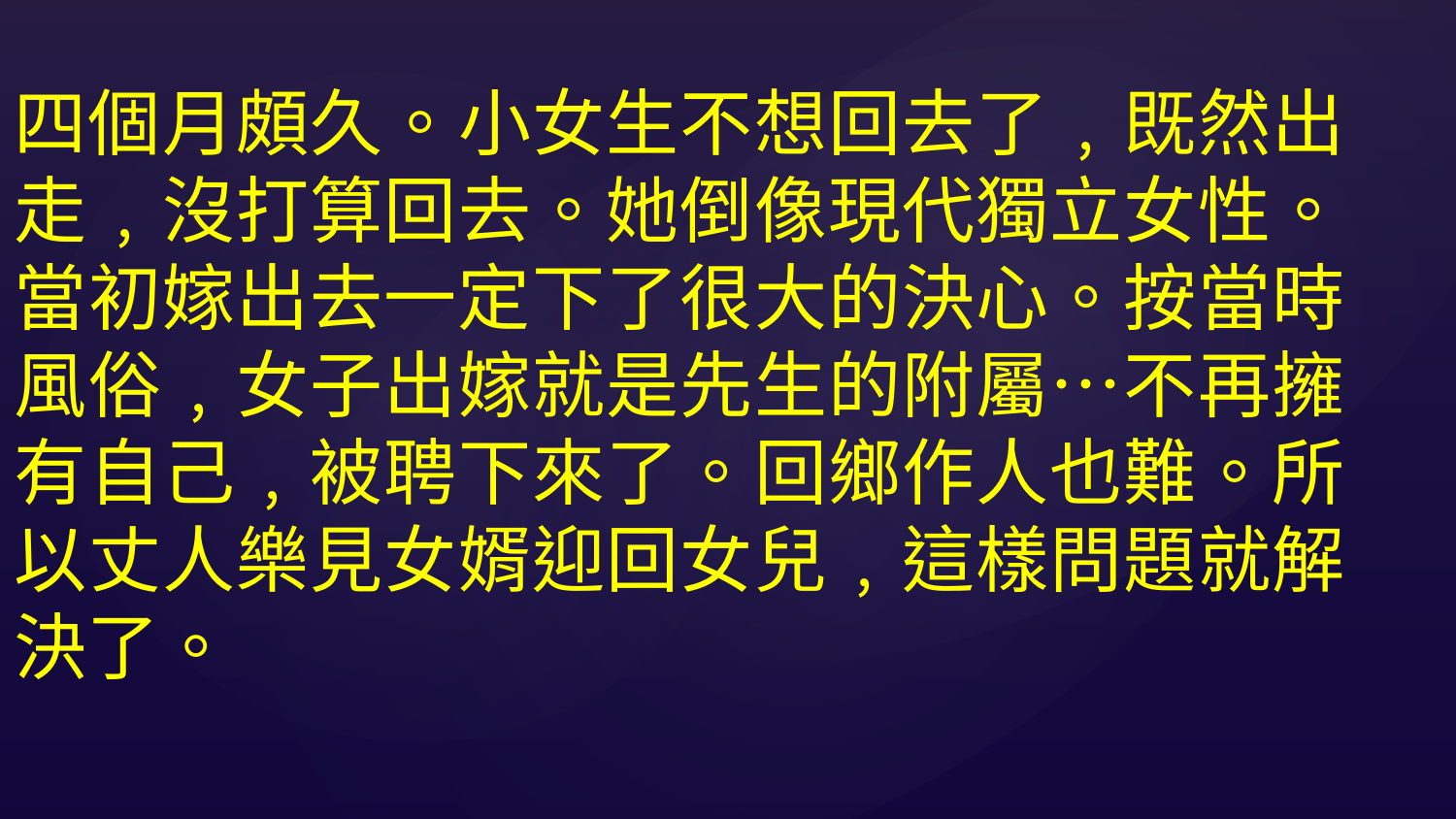

四個月頗久。小女生不想回去了﹐既然出走﹐沒打算回去。她倒像現代獨立女性。當初嫁出去一定下了很大的決心。按當時風俗﹐女子出嫁就是先生的附屬…不再擁有自己﹐被聘下來了。回鄉作人也難。所以丈人樂見女婿迎回女兒﹐這樣問題就解決了。